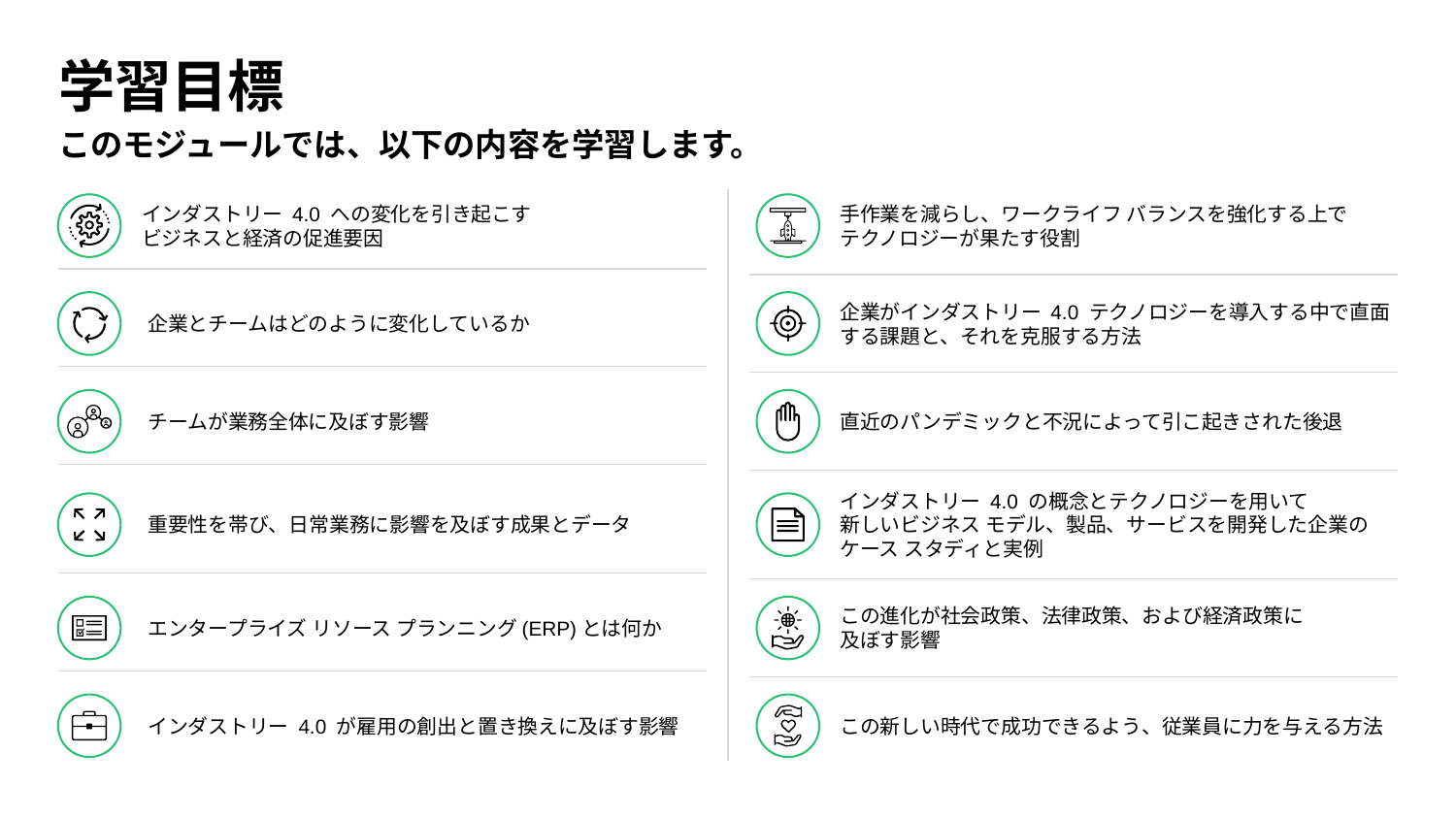

# 学習目標
このモジュールでは、以下の内容を学習します。

インダストリー 4.0 への変化を引き起こす
ビジネスと経済の促進要因
手作業を減らし、ワークライフ バランスを強化する上で
テクノロジーが果たす役割

企業がインダストリー 4.0 テクノロジーを導入する中で直面する課題と、それを克服する方法

企業とチームはどのように変化しているか

直近のパンデミックと不況によって引こ起きされた後退

チームが業務全体に及ぼす影響
インダストリー 4.0 の概念とテクノロジーを用いて
新しいビジネス モデル、製品、サービスを開発した企業の
ケース スタディと実例

重要性を帯び、日常業務に影響を及ぼす成果とデータ

この進化が社会政策、法律政策、および経済政策に
及ぼす影響

エンタープライズ リソース プランニング(ERP)とは何か

インダストリー 4.0 が雇用の創出と置き換えに及ぼす影響
この新しい時代で成功できるよう、従業員に力を与える方法